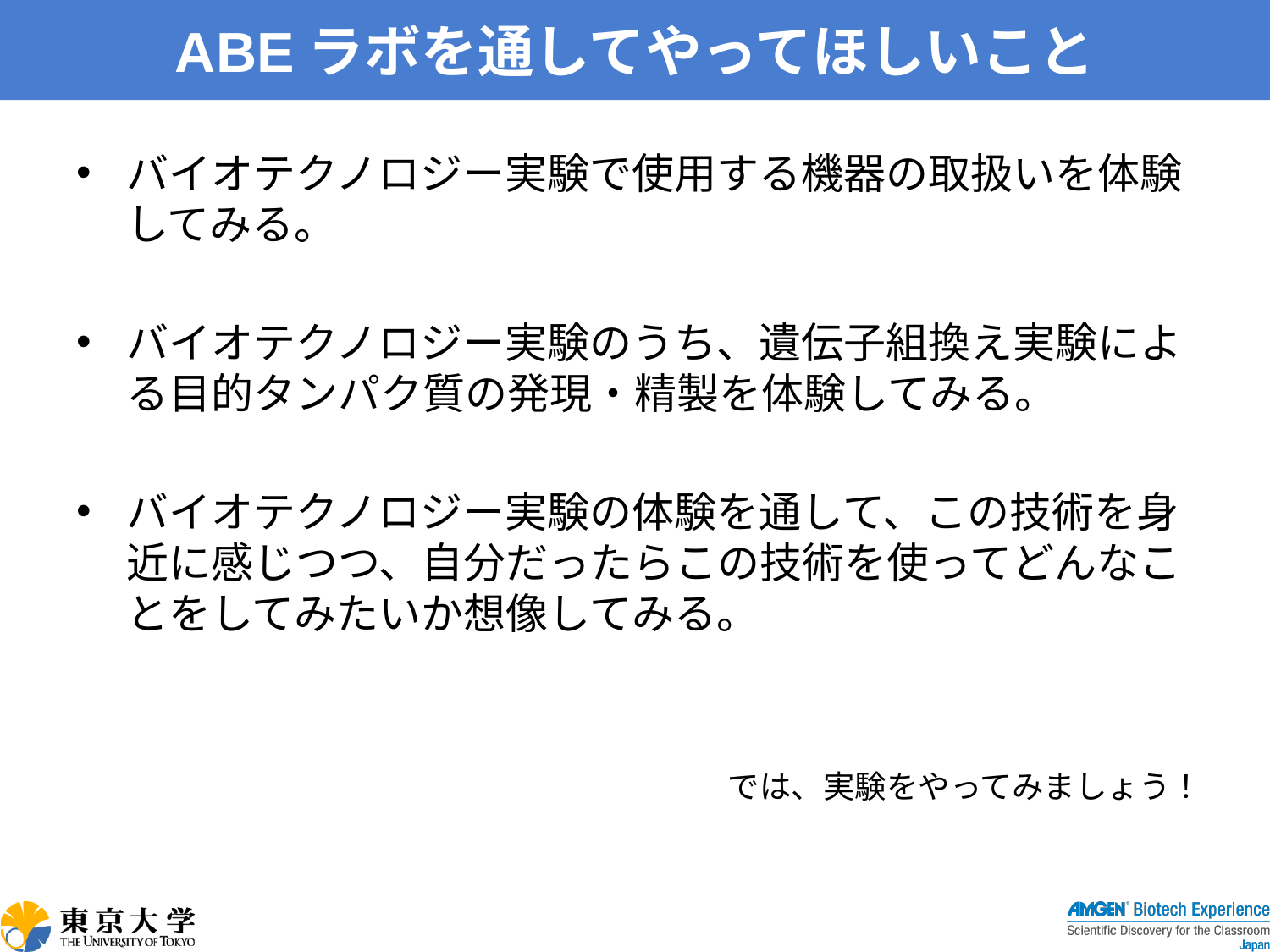

# ABEラボを通してやってほしいこと
バイオテクノロジー実験で使用する機器の取扱いを体験してみる。

バイオテクノロジー実験のうち、遺伝子組換え実験による目的タンパク質の発現・精製を体験してみる。

バイオテクノロジー実験の体験を通して、この技術を身近に感じつつ、自分だったらこの技術を使ってどんなことをしてみたいか想像してみる。
では、実験をやってみましょう！